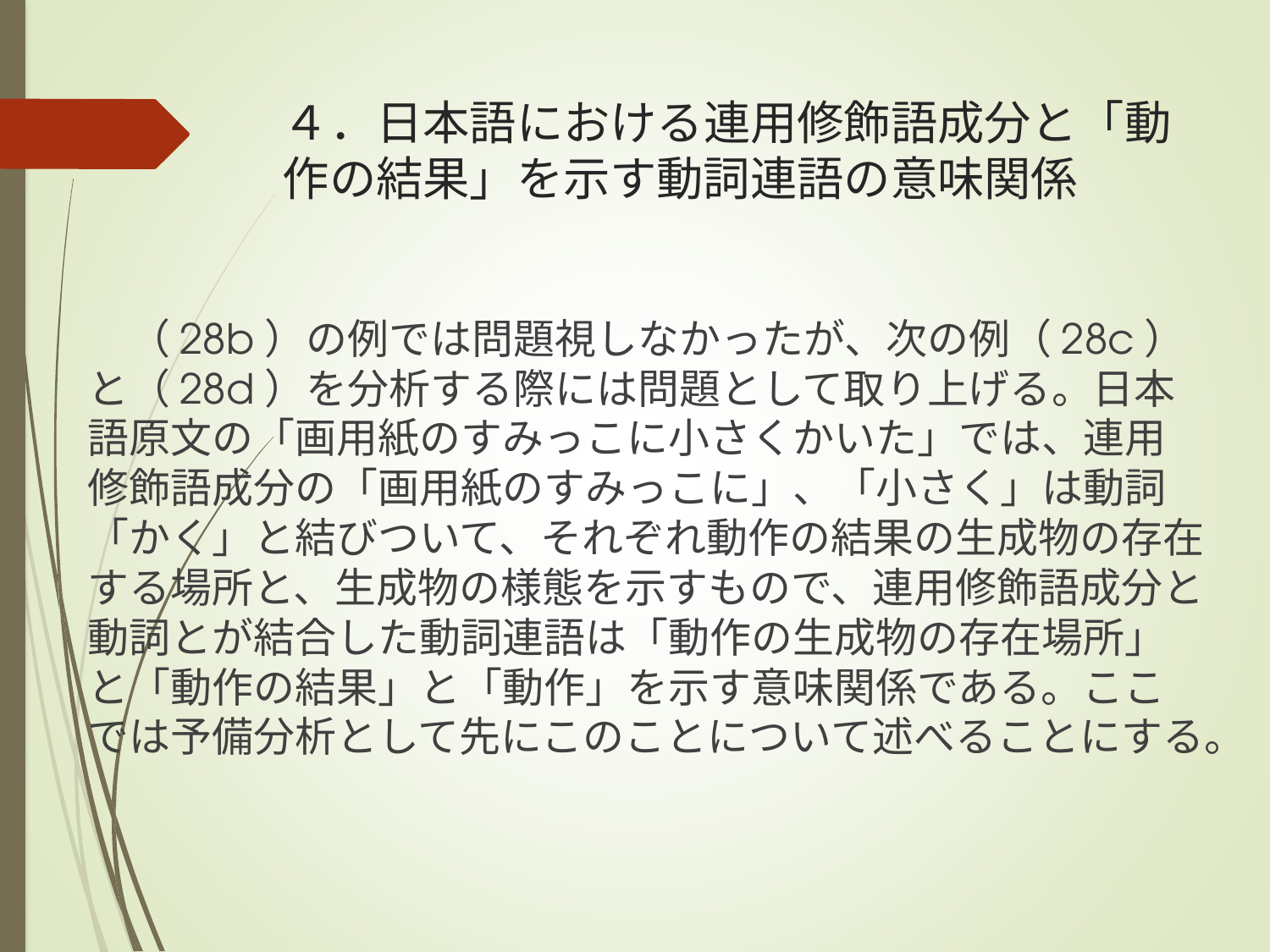

# ４．日本語における連用修飾語成分と「動作の結果」を示す動詞連語の意味関係
　（28b）の例では問題視しなかったが、次の例（28c）と（28d）を分析する際には問題として取り上げる。日本語原文の「画用紙のすみっこに小さくかいた」では、連用修飾語成分の「画用紙のすみっこに」、「小さく」は動詞「かく」と結びついて、それぞれ動作の結果の生成物の存在する場所と、生成物の様態を示すもので、連用修飾語成分と動詞とが結合した動詞連語は「動作の生成物の存在場所」と「動作の結果」と「動作」を示す意味関係である。ここでは予備分析として先にこのことについて述べることにする。